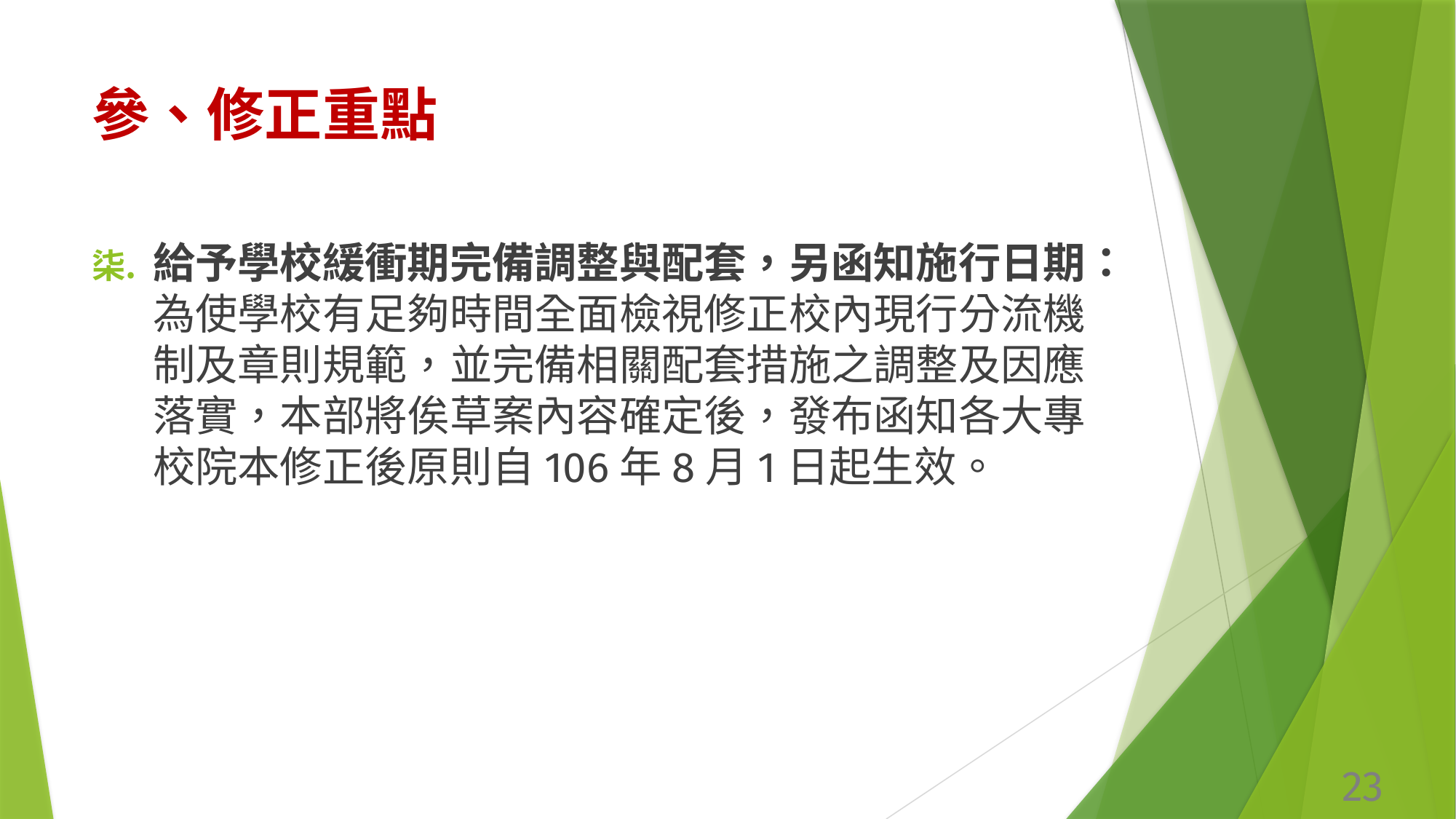

# 參、修正重點
給予學校緩衝期完備調整與配套，另函知施行日期：為使學校有足夠時間全面檢視修正校內現行分流機制及章則規範，並完備相關配套措施之調整及因應落實，本部將俟草案內容確定後，發布函知各大專校院本修正後原則自106年8月1日起生效。

23